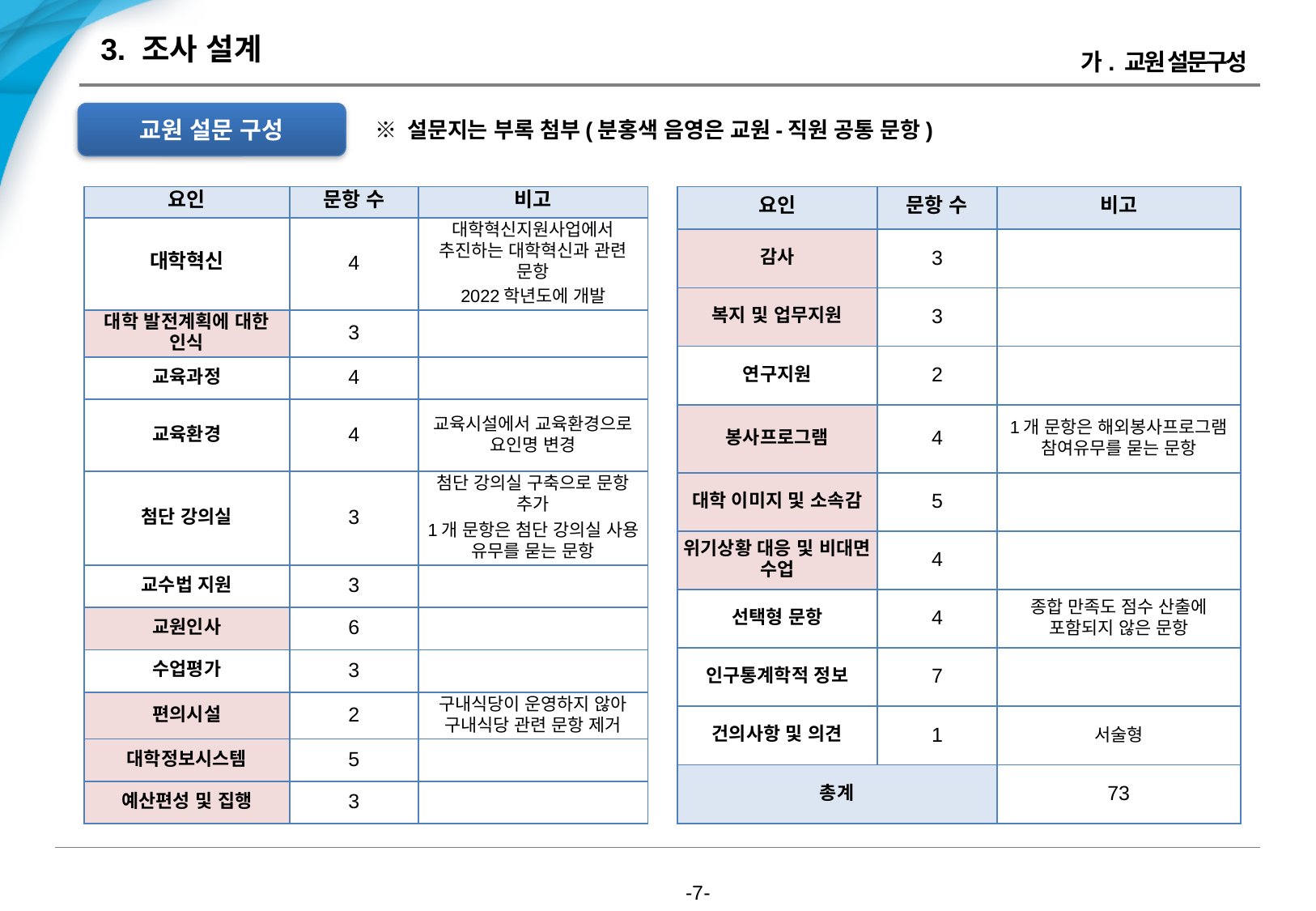

# 3. 조사 설계
가. 교원 설문구성
교원 설문 구성
※ 설문지는 부록 첨부(분홍색 음영은 교원-직원 공통 문항)
| 요인 | 문항 수 | 비고 |
| --- | --- | --- |
| 감사 | 3 |  |
| 복지 및 업무지원 | 3 |  |
| 연구지원 | 2 |  |
| 봉사프로그램 | 4 | 1개 문항은 해외봉사프로그램 참여유무를 묻는 문항 |
| 대학 이미지 및 소속감 | 5 |  |
| 위기상황 대응 및 비대면 수업 | 4 |  |
| 선택형 문항 | 4 | 종합 만족도 점수 산출에 포함되지 않은 문항 |
| 인구통계학적 정보 | 7 |  |
| 건의사항 및 의견 | 1 | 서술형 |
| 총계 |  | 73 |
| 요인 | 문항 수 | 비고 |
| --- | --- | --- |
| 대학혁신 | 4 | 대학혁신지원사업에서 추진하는 대학혁신과 관련 문항 2022학년도에 개발 |
| 대학 발전계획에 대한 인식 | 3 |  |
| 교육과정 | 4 |  |
| 교육환경 | 4 | 교육시설에서 교육환경으로 요인명 변경 |
| 첨단 강의실 | 3 | 첨단 강의실 구축으로 문항 추가 1개 문항은 첨단 강의실 사용 유무를 묻는 문항 |
| 교수법 지원 | 3 |  |
| 교원인사 | 6 |  |
| 수업평가 | 3 |  |
| 편의시설 | 2 | 구내식당이 운영하지 않아 구내식당 관련 문항 제거 |
| 대학정보시스템 | 5 |  |
| 예산편성 및 집행 | 3 |  |
-7-